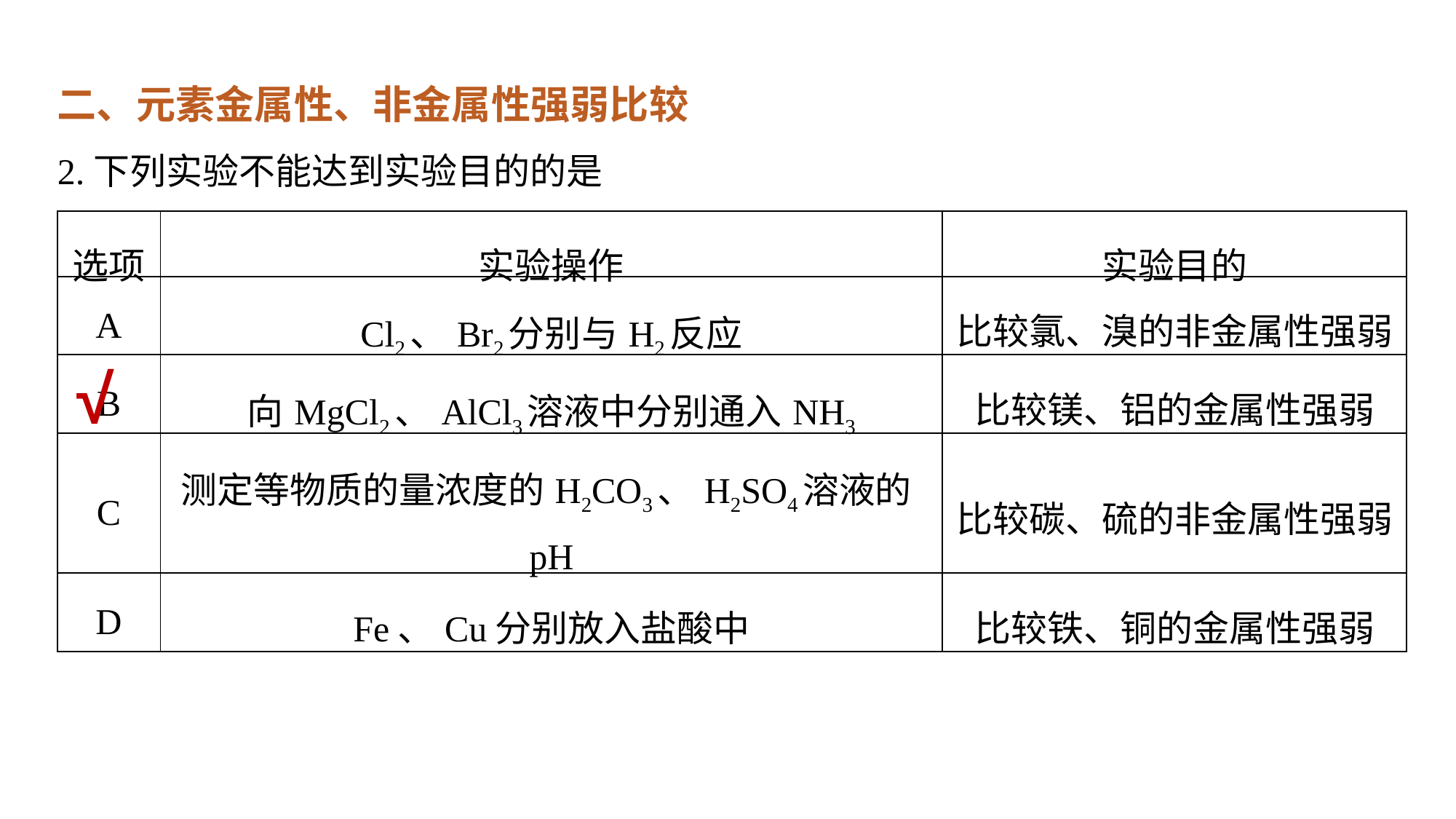

二、元素金属性、非金属性强弱比较
2.下列实验不能达到实验目的的是
| 选项 | 实验操作 | 实验目的 |
| --- | --- | --- |
| A | Cl2、Br2分别与H2反应 | 比较氯、溴的非金属性强弱 |
| B | 向MgCl2、AlCl3溶液中分别通入NH3 | 比较镁、铝的金属性强弱 |
| C | 测定等物质的量浓度的H2CO3、H2SO4溶液的pH | 比较碳、硫的非金属性强弱 |
| D | Fe、Cu分别放入盐酸中 | 比较铁、铜的金属性强弱 |
√